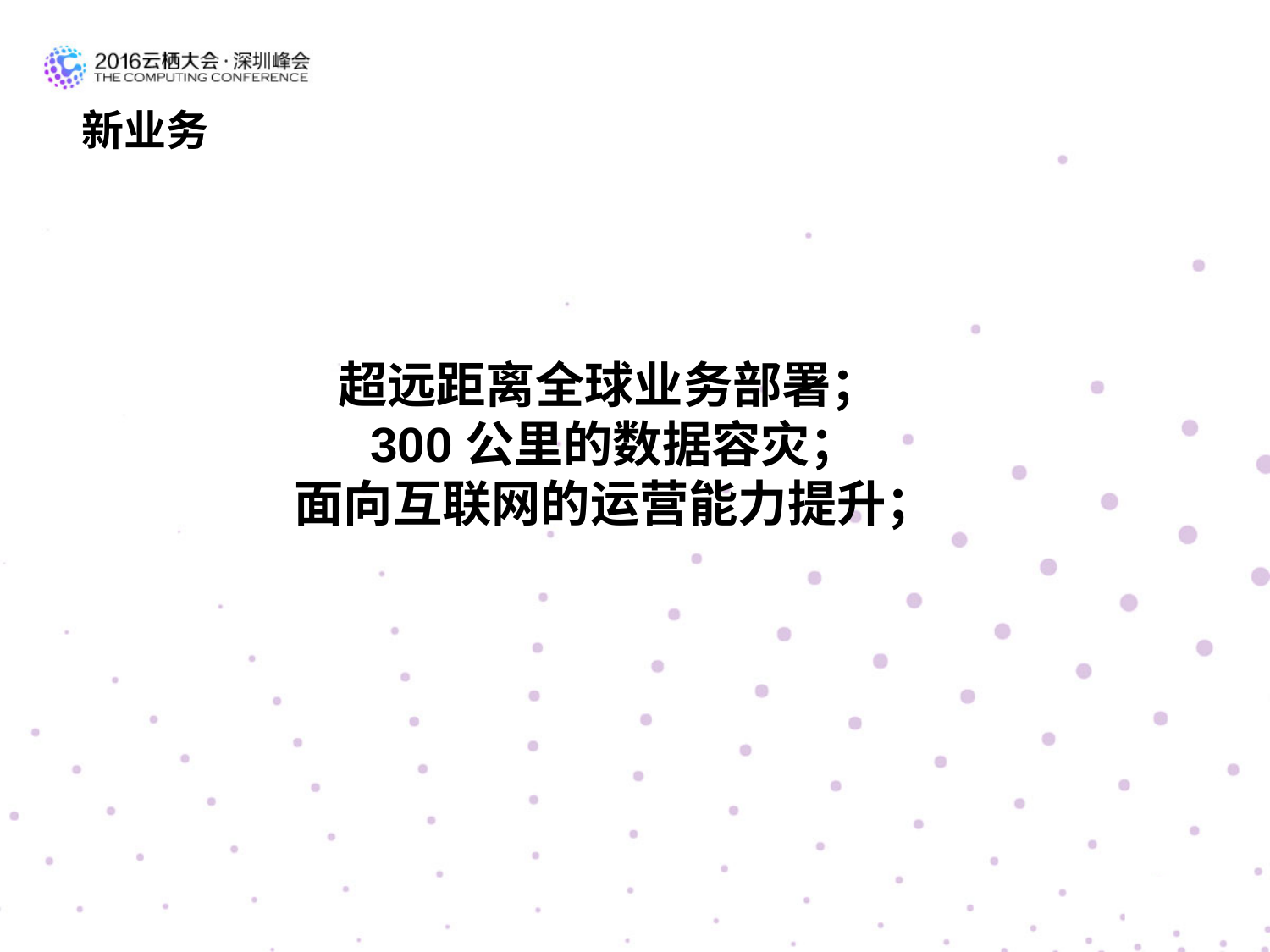

新业务
超远距离全球业务部署；
300公里的数据容灾；
面向互联网的运营能力提升；